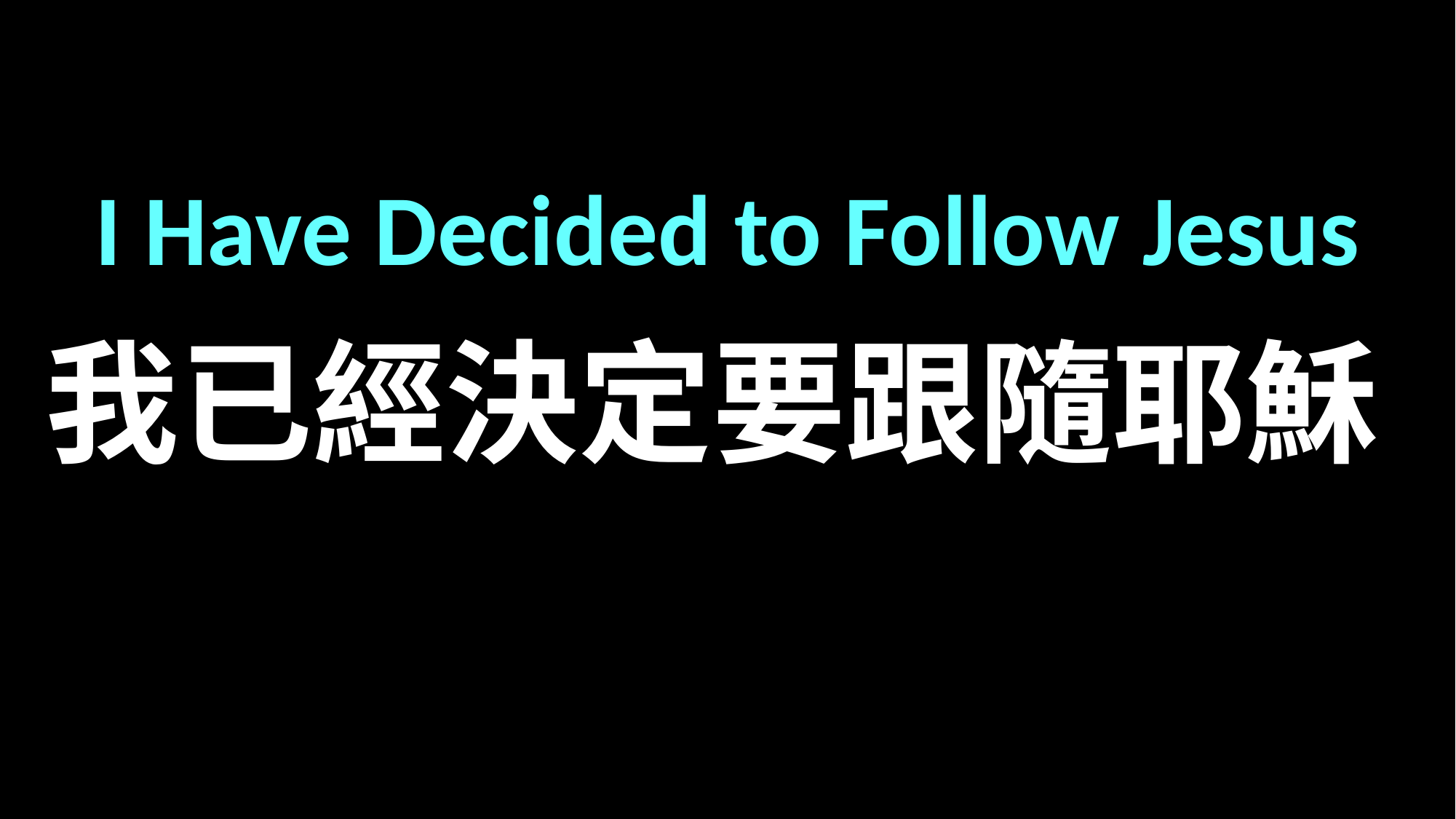

I Have Decided to Follow Jesus
我已經決定要跟隨耶穌